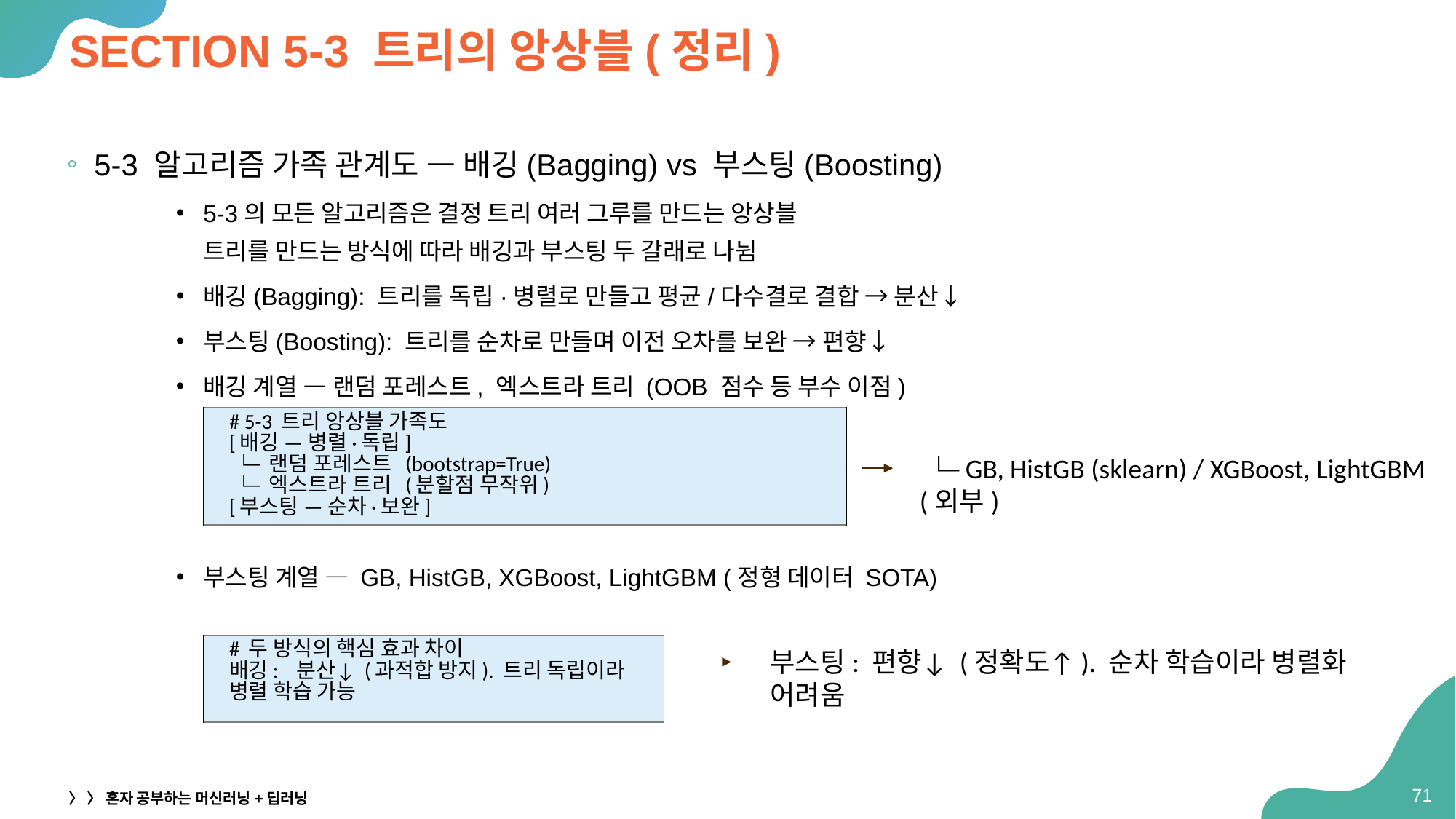

# SECTION 5-3 트리의 앙상블(정리)
5-3 알고리즘 가족 관계도 — 배깅(Bagging) vs 부스팅(Boosting)
5-3의 모든 알고리즘은 결정 트리 여러 그루를 만드는 앙상블
트리를 만드는 방식에 따라 배깅과 부스팅 두 갈래로 나뉨
배깅(Bagging): 트리를 독립·병렬로 만들고 평균/다수결로 결합 → 분산↓
부스팅(Boosting): 트리를 순차로 만들며 이전 오차를 보완 → 편향↓
배깅 계열 — 랜덤 포레스트, 엑스트라 트리 (OOB 점수 등 부수 이점)

부스팅 계열 — GB, HistGB, XGBoost, LightGBM (정형 데이터 SOTA)
| # 5-3 트리 앙상블 가족도 [배깅 — 병렬·독립] └─ 랜덤 포레스트 (bootstrap=True) └─ 엑스트라 트리 (분할점 무작위) [부스팅 — 순차·보완] |
| --- |
  └─ GB, HistGB (sklearn) / XGBoost, LightGBM (외부)
| # 두 방식의 핵심 효과 차이 배깅: 분산↓ (과적합 방지). 트리 독립이라 병렬 학습 가능 |
| --- |
부스팅: 편향↓ (정확도↑). 순차 학습이라 병렬화 어려움
71
〉 〉 혼자 공부하는 머신러닝+딥러닝